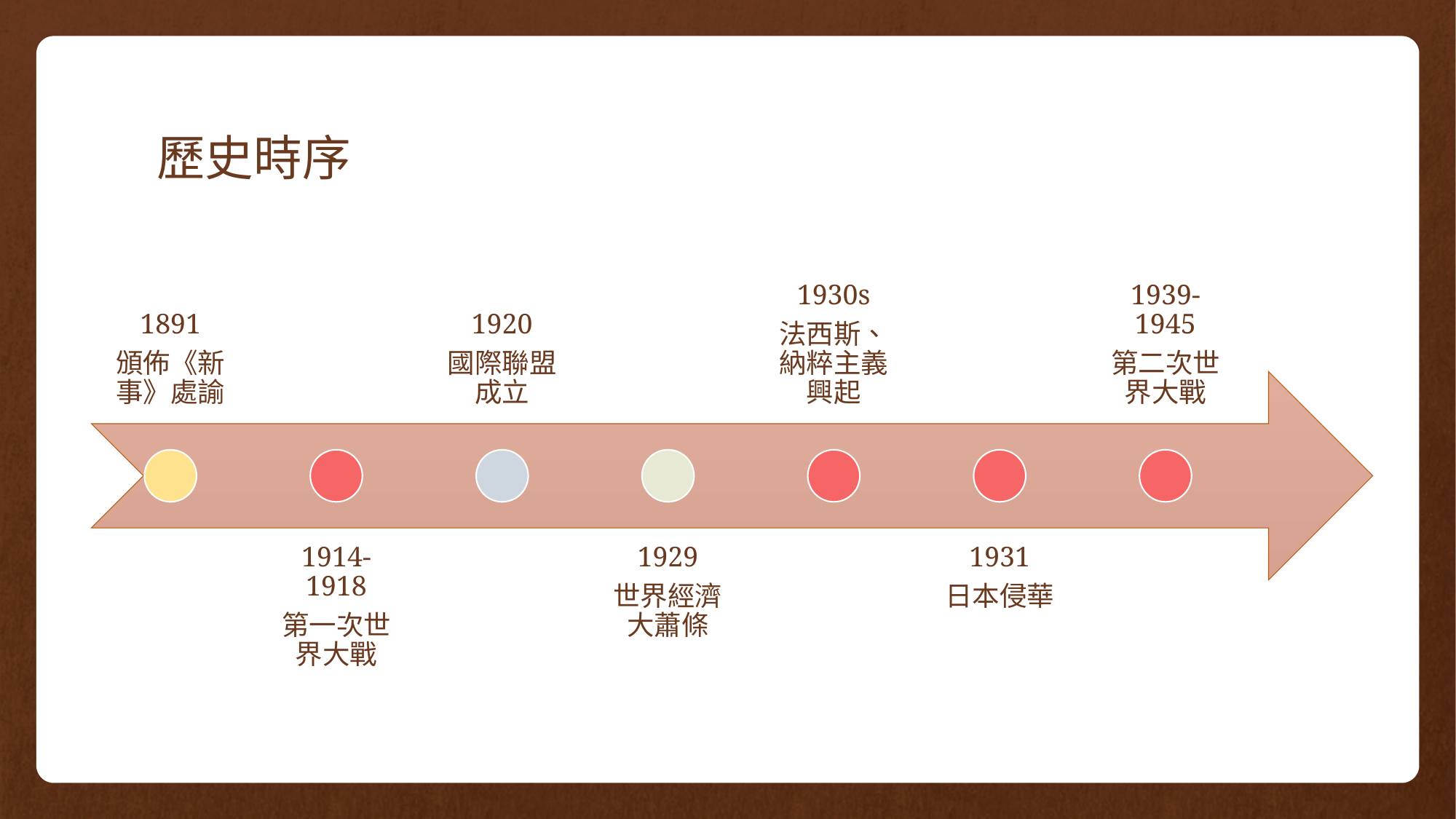

# 歷史時序
1891
頒佈《新事》處諭
1914-1918
第一次世界大戰
1920
國際聯盟成立
1929
世界經濟大蕭條
1930s
法西斯、納粹主義興起
1931
日本侵華
1939-1945
第二次世界大戰